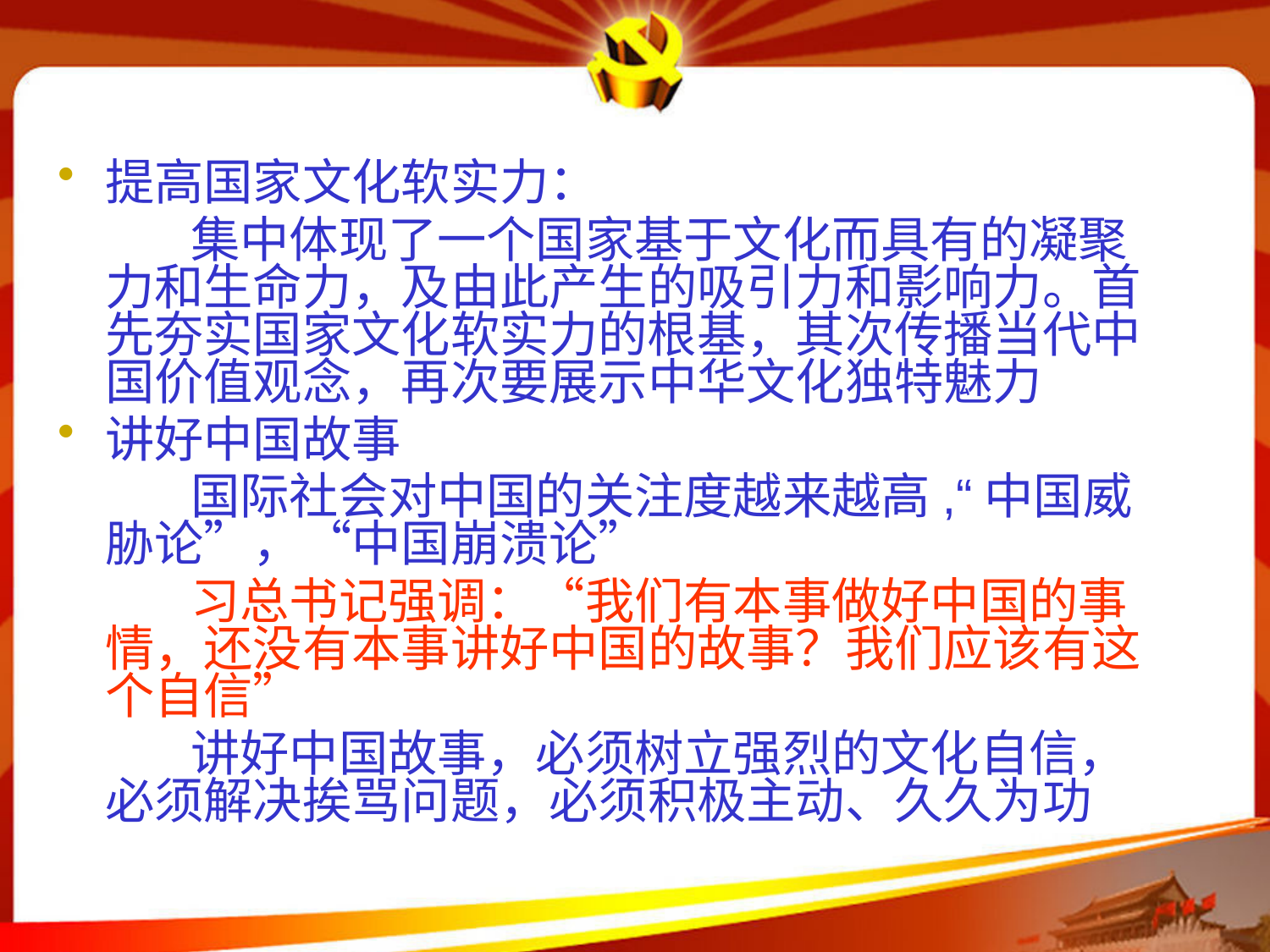

#
提高国家文化软实力：
           集中体现了一个国家基于文化而具有的凝聚力和生命力，及由此产生的吸引力和影响力。首先夯实国家文化软实力的根基，其次传播当代中国价值观念，再次要展示中华文化独特魅力
讲好中国故事
           国际社会对中国的关注度越来越高,“中国威胁论”，“中国崩溃论”
           习总书记强调：“我们有本事做好中国的事情，还没有本事讲好中国的故事？我们应该有这个自信”
           讲好中国故事，必须树立强烈的文化自信，必须解决挨骂问题，必须积极主动、久久为功